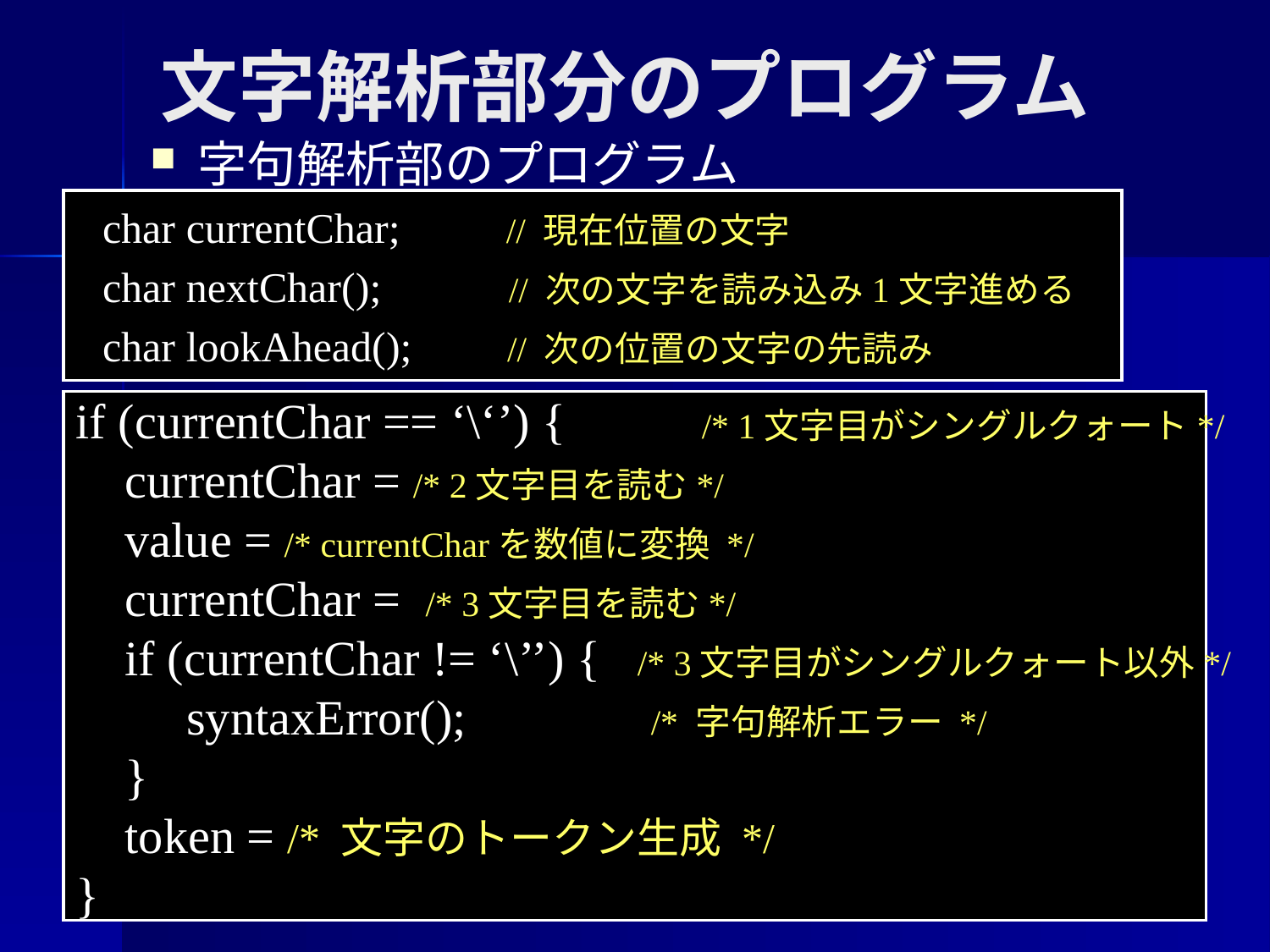

# 文字解析部分のプログラム
字句解析部のプログラム
char currentChar;          // 現在位置の文字
char nextChar();            // 次の文字を読み込み1文字進める
char lookAhead();         // 次の位置の文字の先読み
if (currentChar == ‘\‘’) {           /* 1文字目がシングルクォート*/
    currentChar = /* 2文字目を読む*/
    value = /* currentCharを数値に変換 */
    currentChar =  /* 3文字目を読む*/
    if (currentChar != ‘\’’) {   /* 3文字目がシングルクォート以外*/
         syntaxError();               /* 字句解析エラー */
    }
    token = /* 文字のトークン生成 */
}